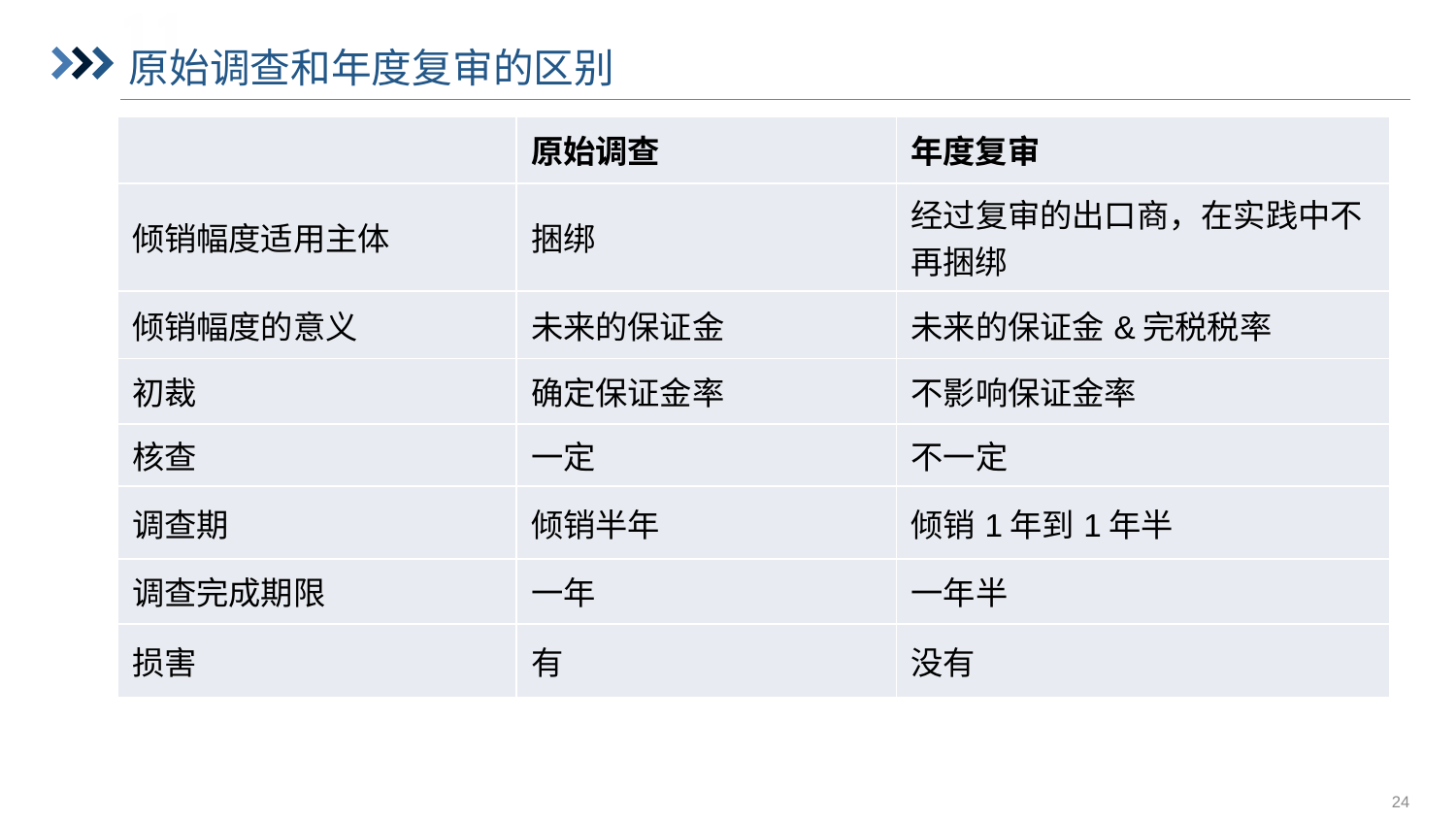

# 原始调查和年度复审的区别
|  | 原始调查 | 年度复审 |
| --- | --- | --- |
| 倾销幅度适用主体 | 捆绑 | 经过复审的出口商，在实践中不再捆绑 |
| 倾销幅度的意义 | 未来的保证金 | 未来的保证金&完税税率 |
| 初裁 | 确定保证金率 | 不影响保证金率 |
| 核查 | 一定 | 不一定 |
| 调查期 | 倾销半年 | 倾销1年到1年半 |
| 调查完成期限 | 一年 | 一年半 |
| 损害 | 有 | 没有 |
24